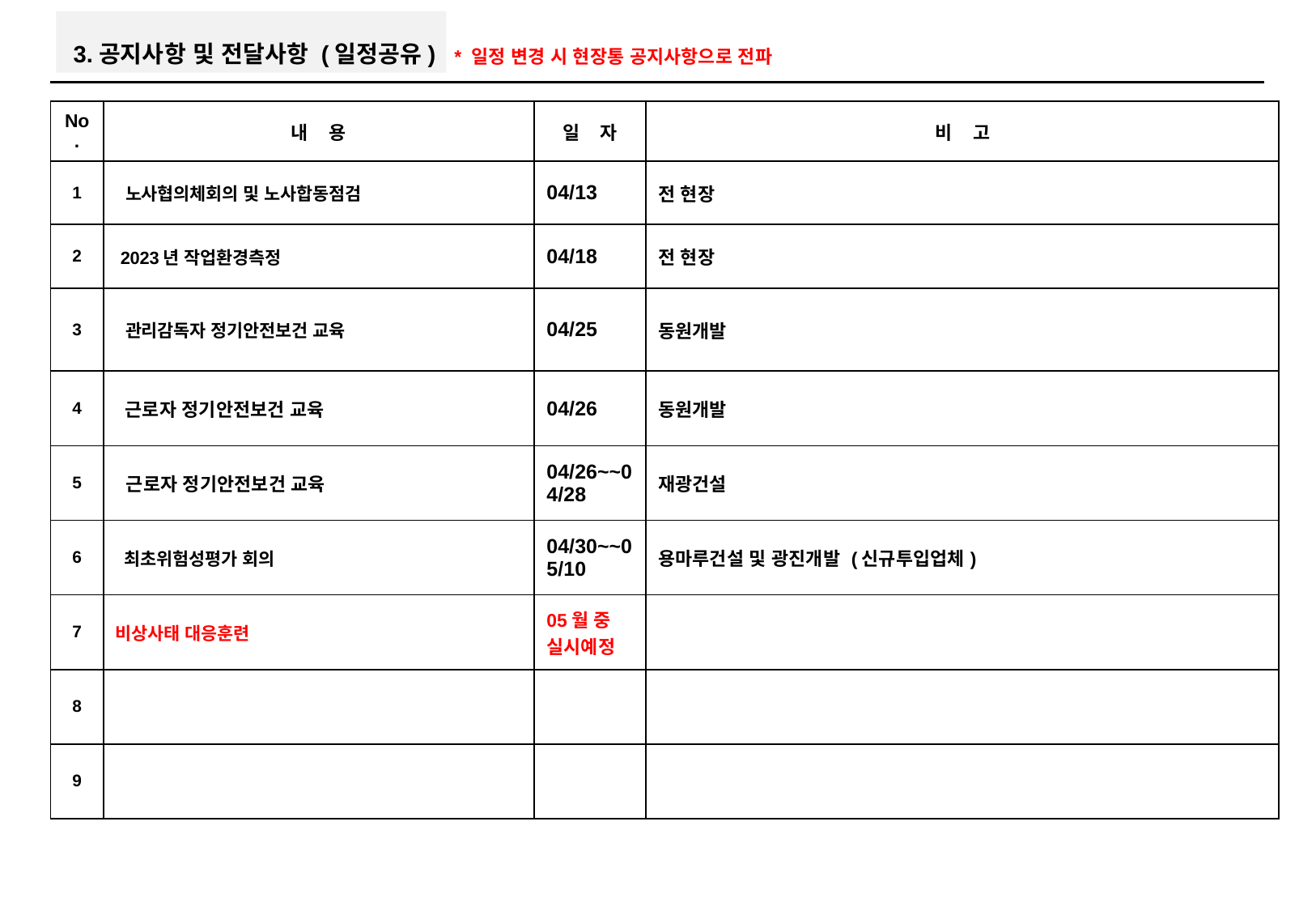

3.공지사항 및 전달사항 (일정공유)
* 일정 변경 시 현장통 공지사항으로 전파
| No. | 내 용 | 일 자 | 비 고 |
| --- | --- | --- | --- |
| 1 | 노사협의체회의 및 노사합동점검 | 04/13 | 전 현장 |
| 2 | 2023년 작업환경측정 | 04/18 | 전 현장 |
| 3 | 관리감독자 정기안전보건 교육 | 04/25 | 동원개발 |
| 4 | 근로자 정기안전보건 교육 | 04/26 | 동원개발 |
| 5 | 근로자 정기안전보건 교육 | 04/26~~04/28 | 재광건설 |
| 6 | 최초위험성평가 회의 | 04/30~~05/10 | 용마루건설 및 광진개발 (신규투입업체) |
| 7 | 비상사태 대응훈련 | 05월 중 실시예정 |  |
| 8 |  |  |  |
| 9 |  |  |  |